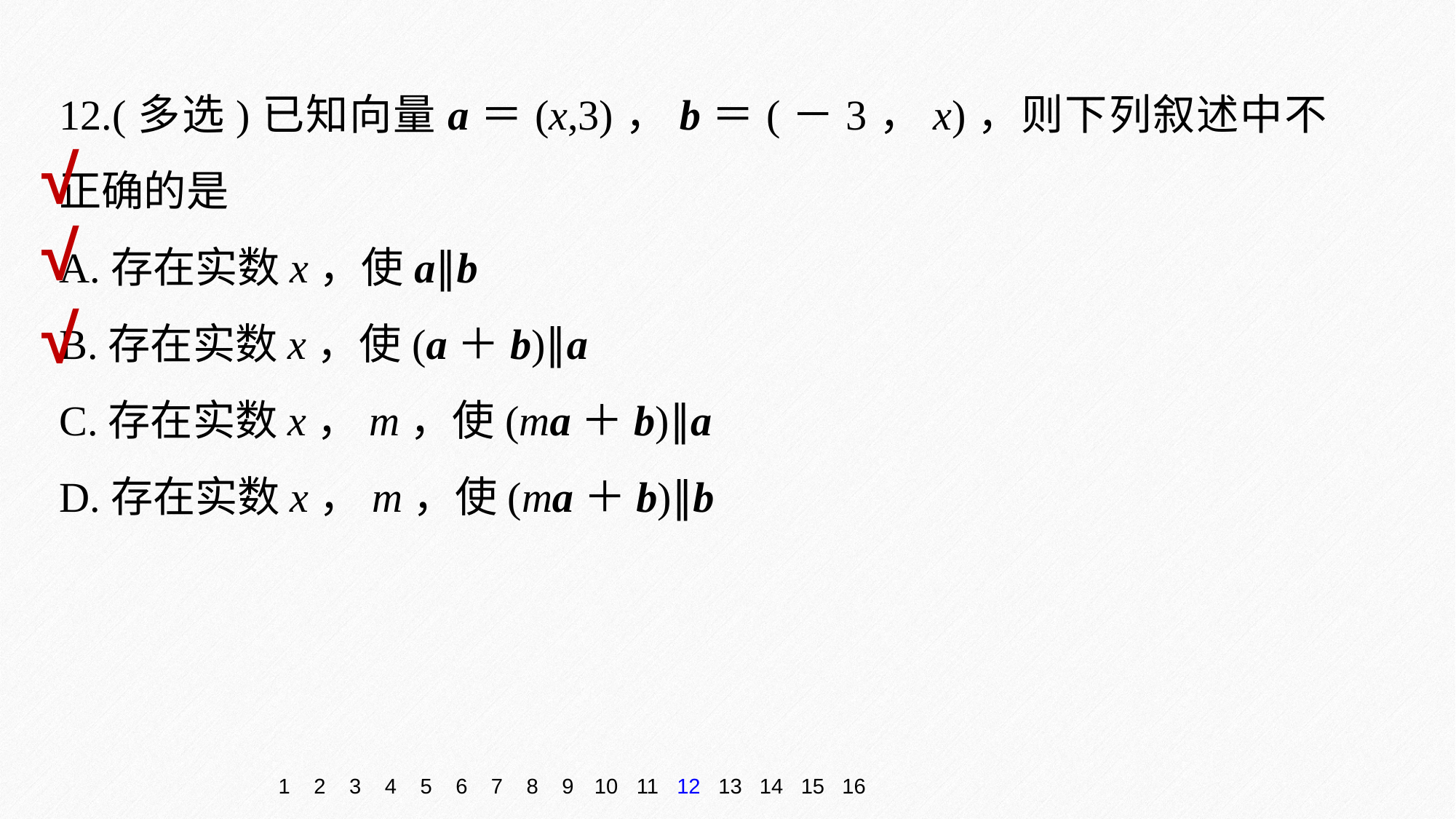

12.(多选)已知向量a＝(x,3)，b＝(－3，x)，则下列叙述中不正确的是
A.存在实数x，使a∥b
B.存在实数x，使(a＋b)∥a
C.存在实数x，m，使(ma＋b)∥a
D.存在实数x，m，使(ma＋b)∥b
√
√
√
1
2
3
4
5
6
7
8
9
10
11
12
13
14
15
16